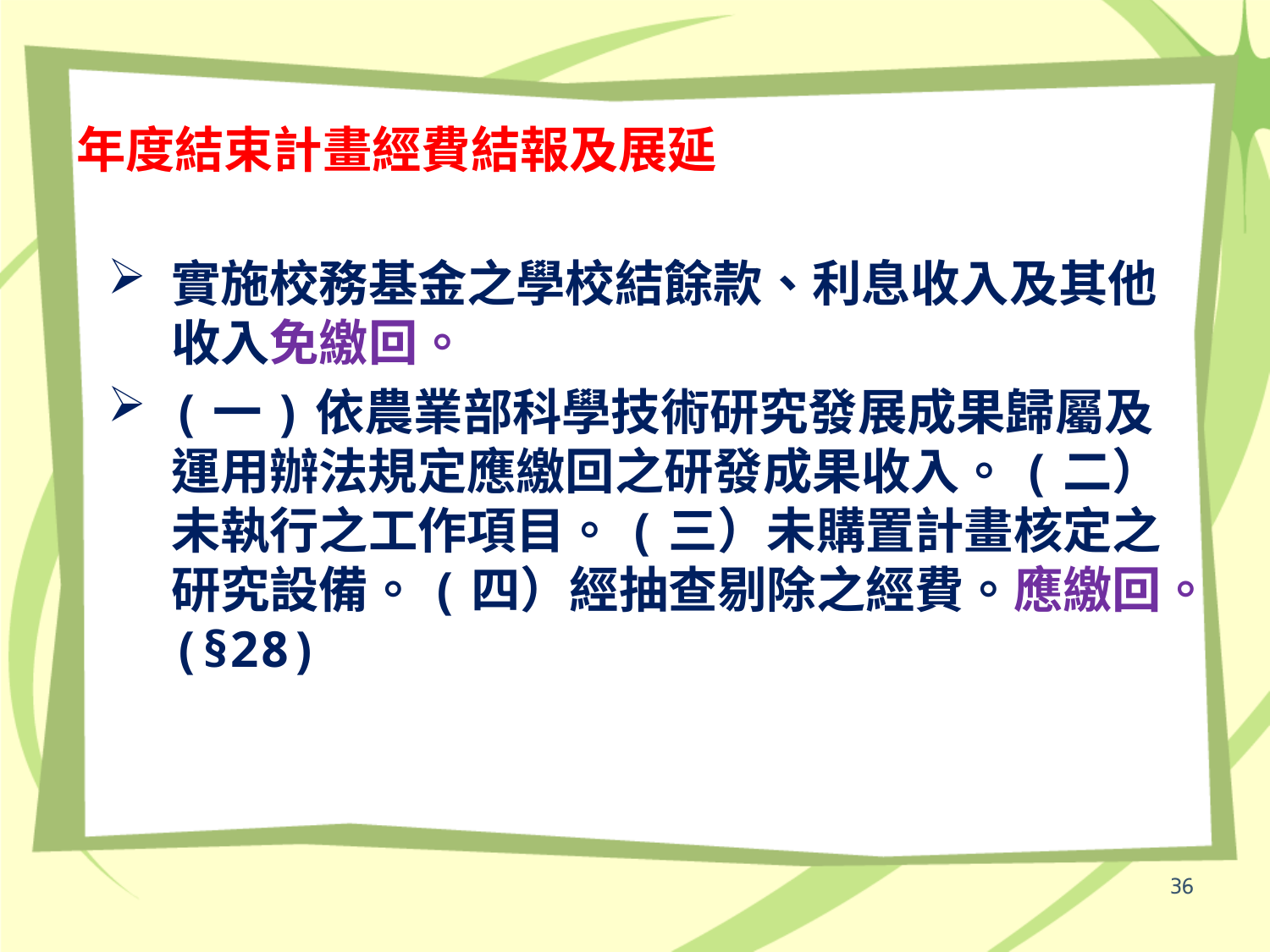

# 年度結束計畫經費結報及展延
實施校務基金之學校結餘款、利息收入及其他收入免繳回。
(一)依農業部科學技術研究發展成果歸屬及運用辦法規定應繳回之研發成果收入。(二）未執行之工作項目。(三）未購置計畫核定之研究設備。(四）經抽查剔除之經費。應繳回。(§28)

36